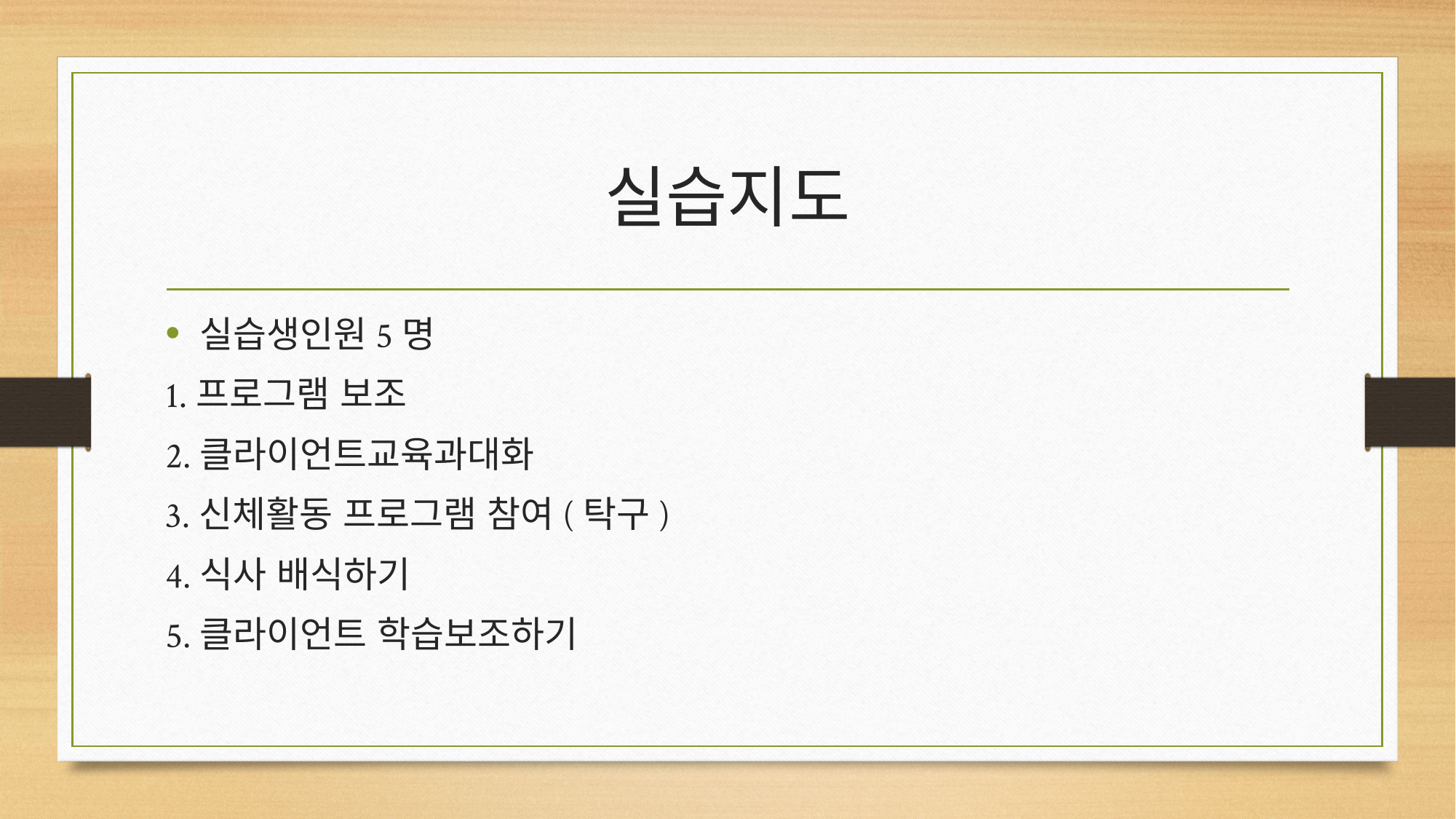

# 실습지도
실습생인원5명
1.프로그램 보조
2.클라이언트교육과대화
3.신체활동 프로그램 참여(탁구)
4.식사 배식하기
5.클라이언트 학습보조하기